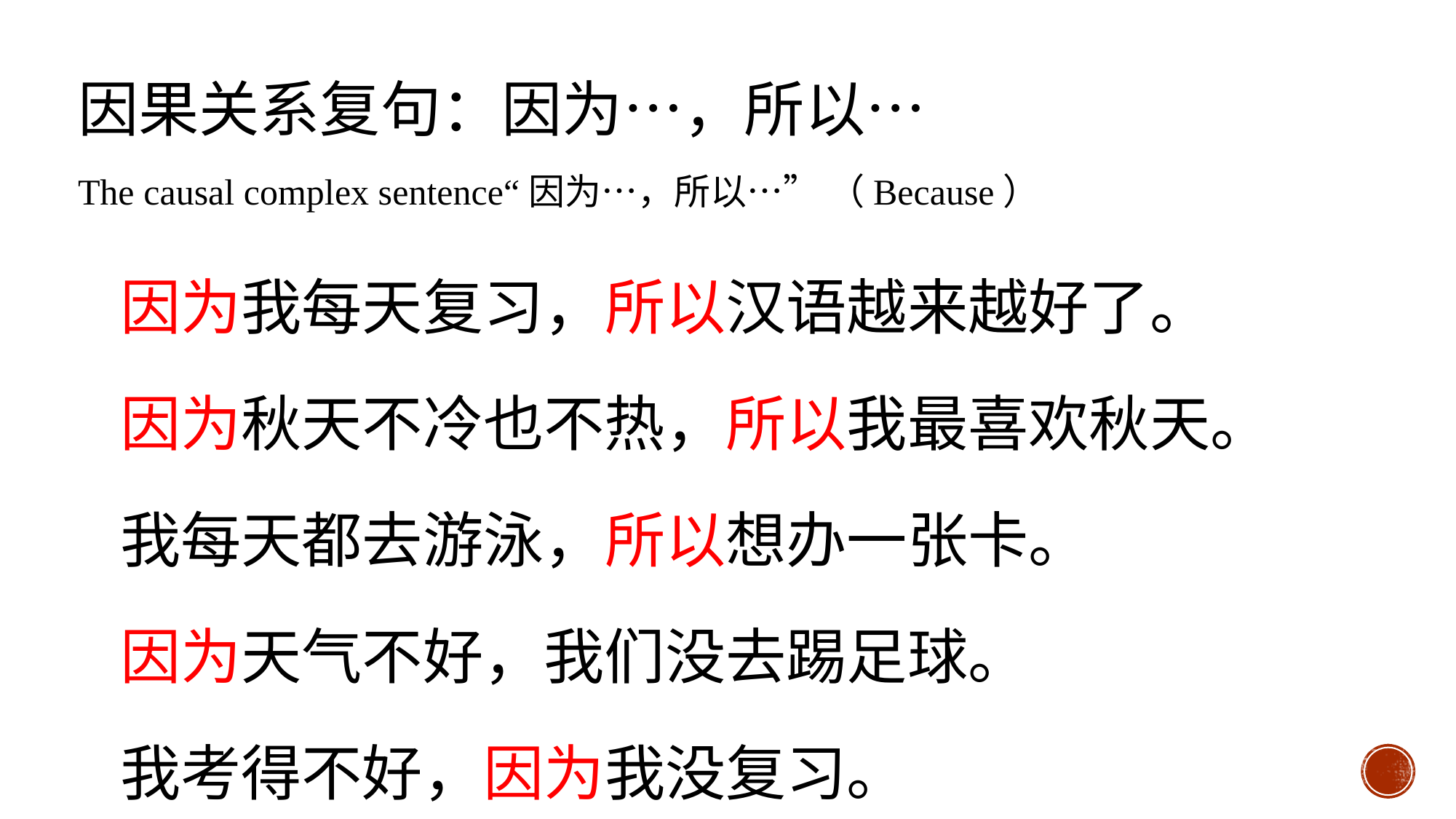

因果关系复句：因为…，所以…
The causal complex sentence“因为…，所以…” （Because）
因为我每天复习，所以汉语越来越好了。
因为秋天不冷也不热，所以我最喜欢秋天。
我每天都去游泳，所以想办一张卡。
因为天气不好，我们没去踢足球。
我考得不好，因为我没复习。